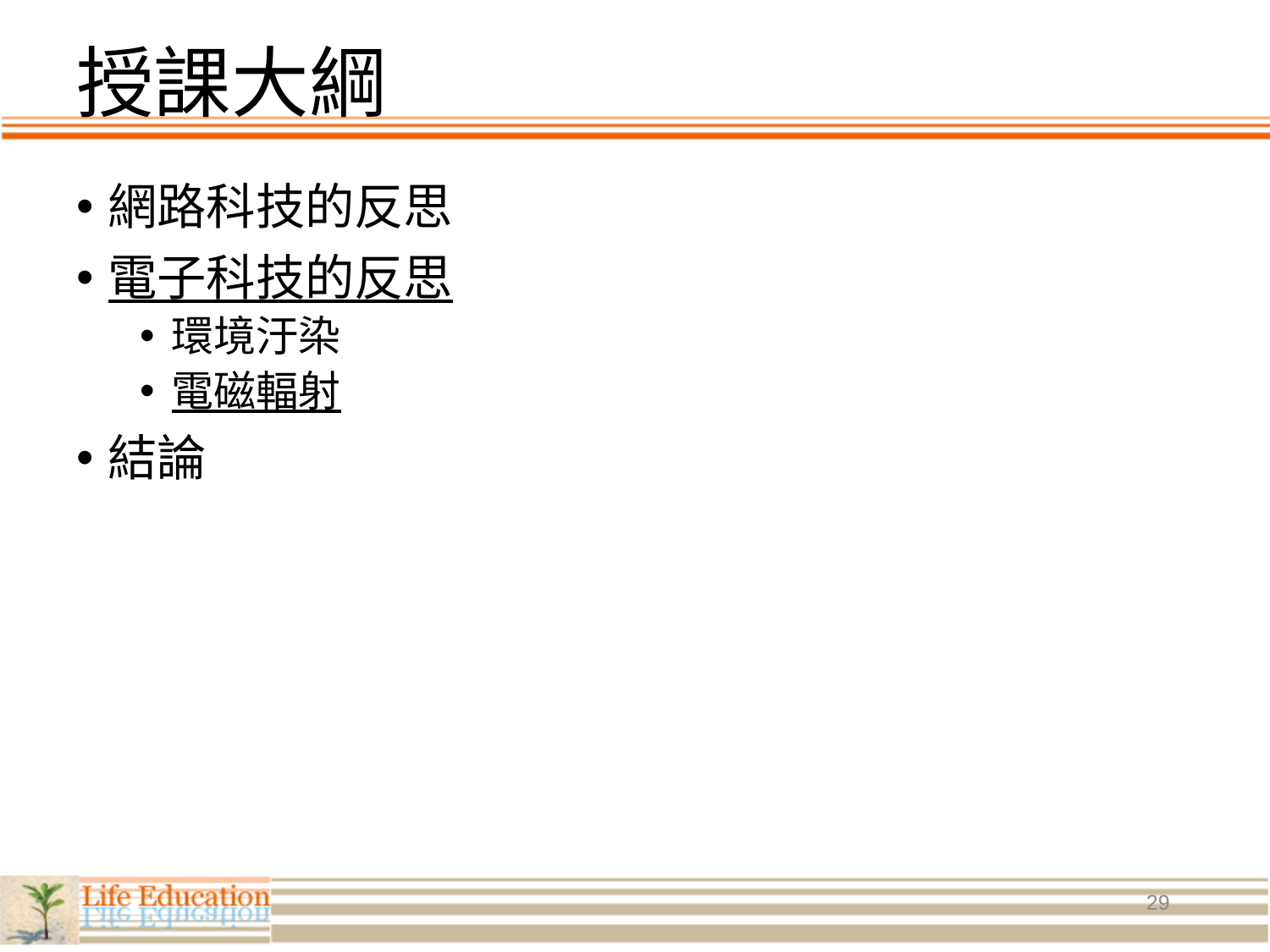

# 授課大綱
網路科技的反思
電子科技的反思
環境汙染
電磁輻射
結論
29